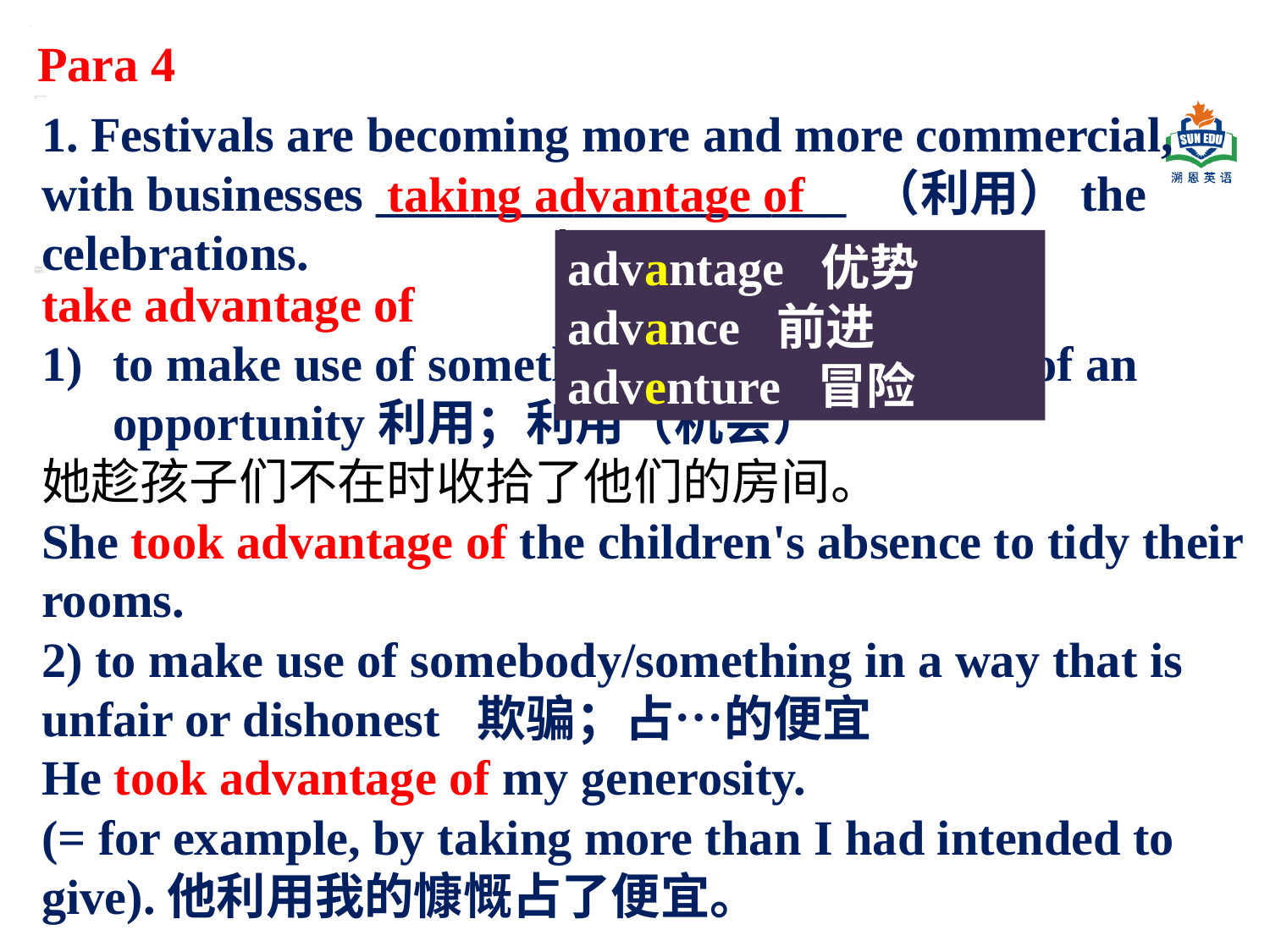

Para 4
1. Festivals are becoming more and more commercial, with businesses ___________________ （利用）the celebrations.
taking advantage of
advantage  优势
advance  前进
adventure  冒险
take advantage of
to make use of something well; to make use of an opportunity利用；利用（机会）
她趁孩子们不在时收拾了他们的房间。
She took advantage of the children's absence to tidy their rooms.
2) to make use of somebody/something in a way that is unfair or dishonest  欺骗；占…的便宜
He took advantage of my generosity.
(= for example, by taking more than I had intended to give).他利用我的慷慨占了便宜。